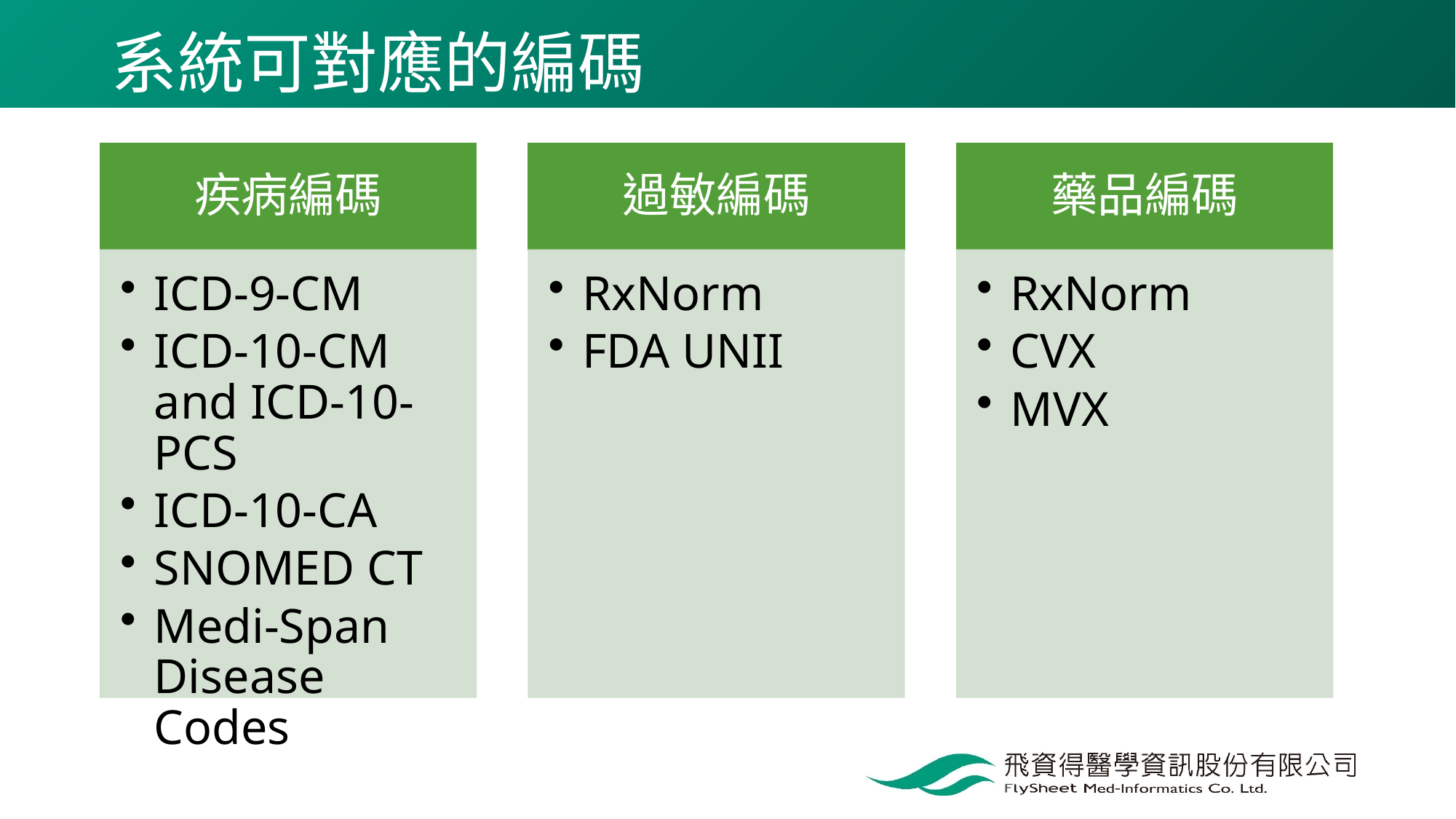

# 系統可對應的編碼
疾病編碼
ICD-9-CM
ICD-10-CM and ICD-10-PCS
ICD-10-CA
SNOMED CT
Medi-Span Disease Codes
過敏編碼
RxNorm
FDA UNII
藥品編碼
RxNorm
CVX
MVX